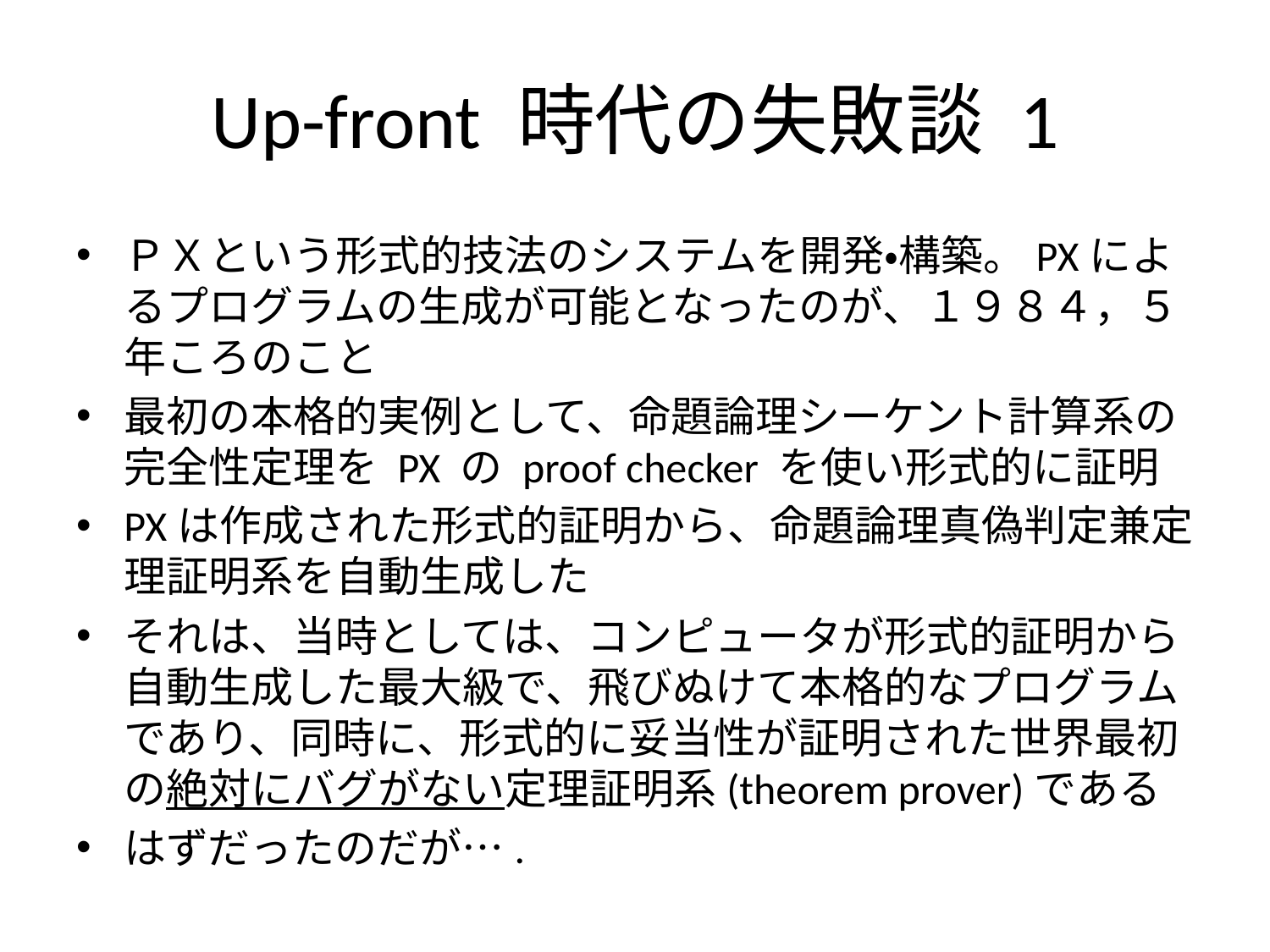

# Up-front 時代の失敗談 1
ＰＸという形式的技法のシステムを開発・構築。PXによるプログラムの生成が可能となったのが、１９８４，５年ころのこと
最初の本格的実例として、命題論理シーケント計算系の完全性定理を PX の proof checker を使い形式的に証明
PXは作成された形式的証明から、命題論理真偽判定兼定理証明系を自動生成した
それは、当時としては、コンピュータが形式的証明から自動生成した最大級で、飛びぬけて本格的なプログラムであり、同時に、形式的に妥当性が証明された世界最初の絶対にバグがない定理証明系(theorem prover)である
はずだったのだが….